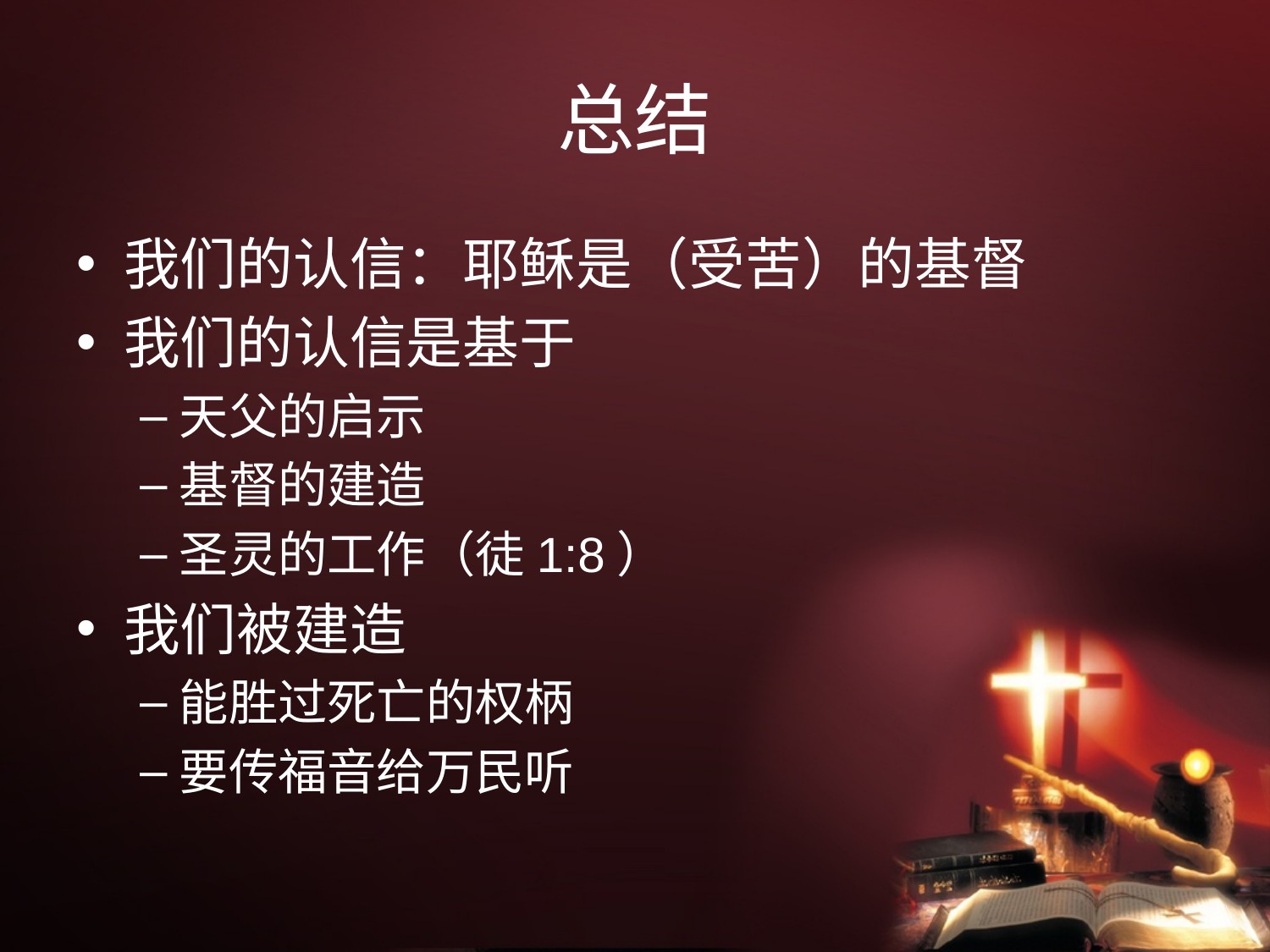

# 总结
我们的认信：耶稣是（受苦）的基督
我们的认信是基于
天父的启示
基督的建造
圣灵的工作（徒1:8）
我们被建造
能胜过死亡的权柄
要传福音给万民听